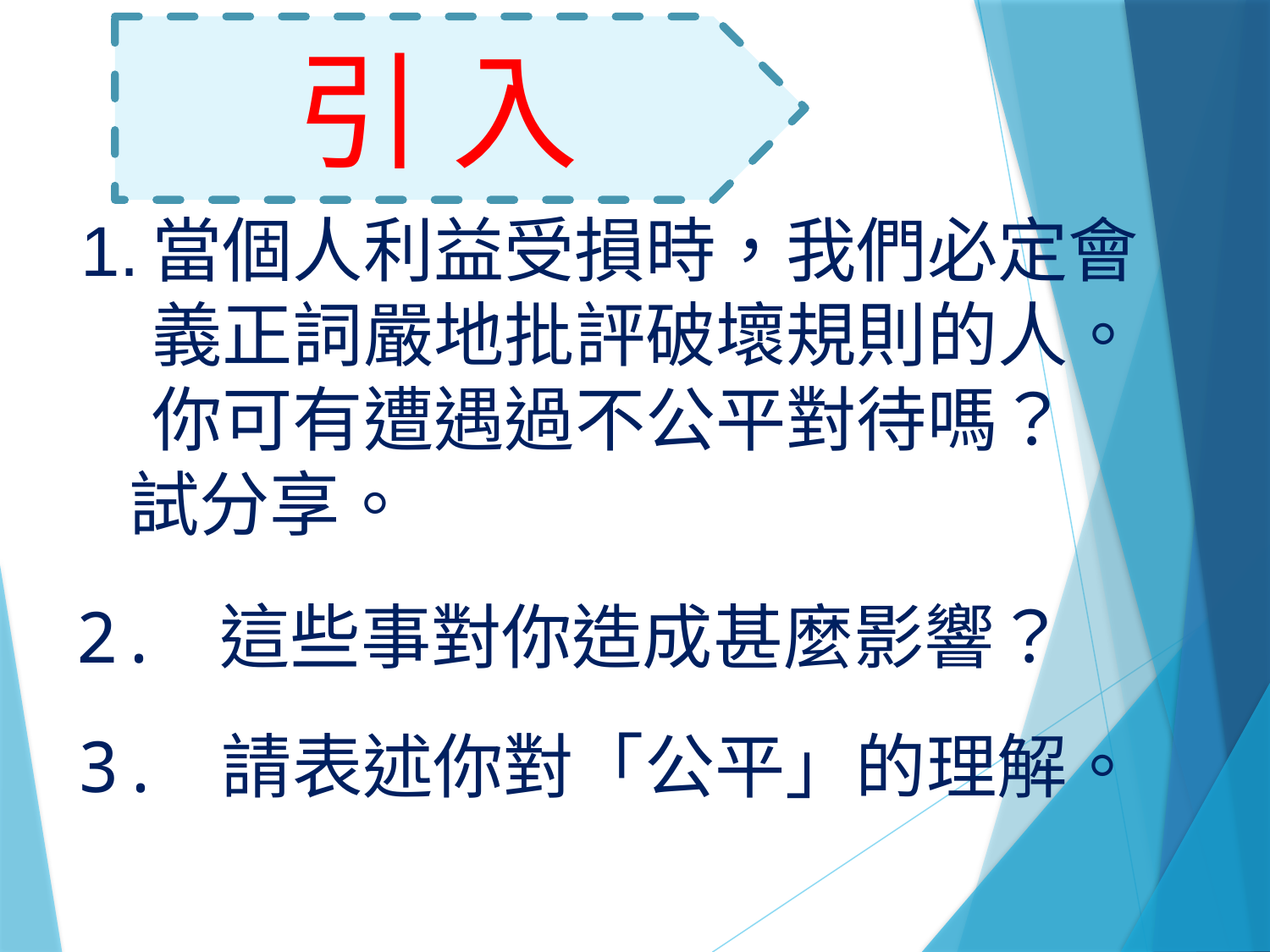

引 入
當個人利益受損時，我們必定會義正詞嚴地批評破壞規則的人。你可有遭遇過不公平對待嗎？
  試分享。
2. 這些事對你造成甚麼影響？
3. 請表述你對「公平」的理解。